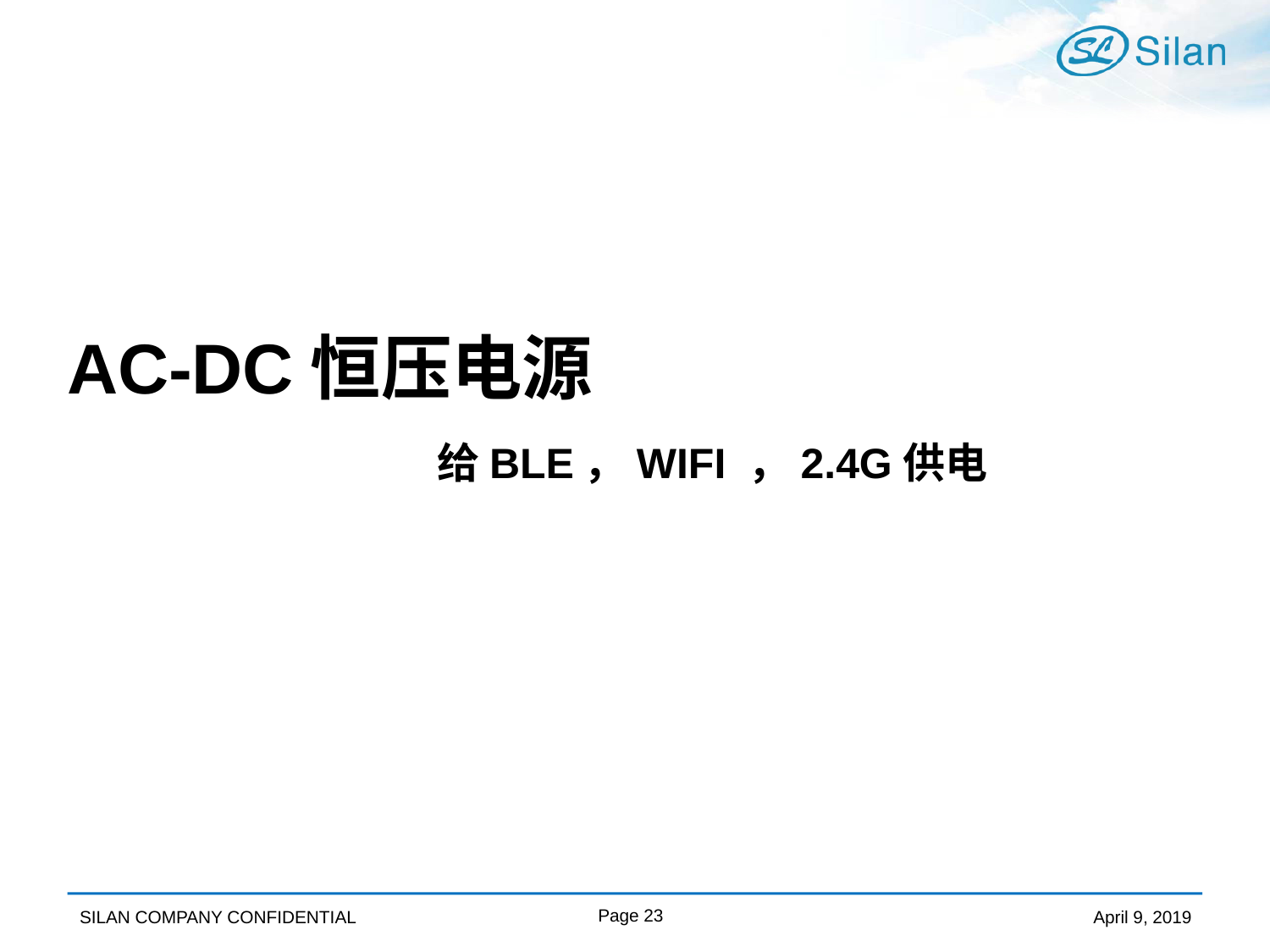

# AC-DC恒压电源 给BLE，WIFI ，2.4G供电
Page 23
April 9, 2019